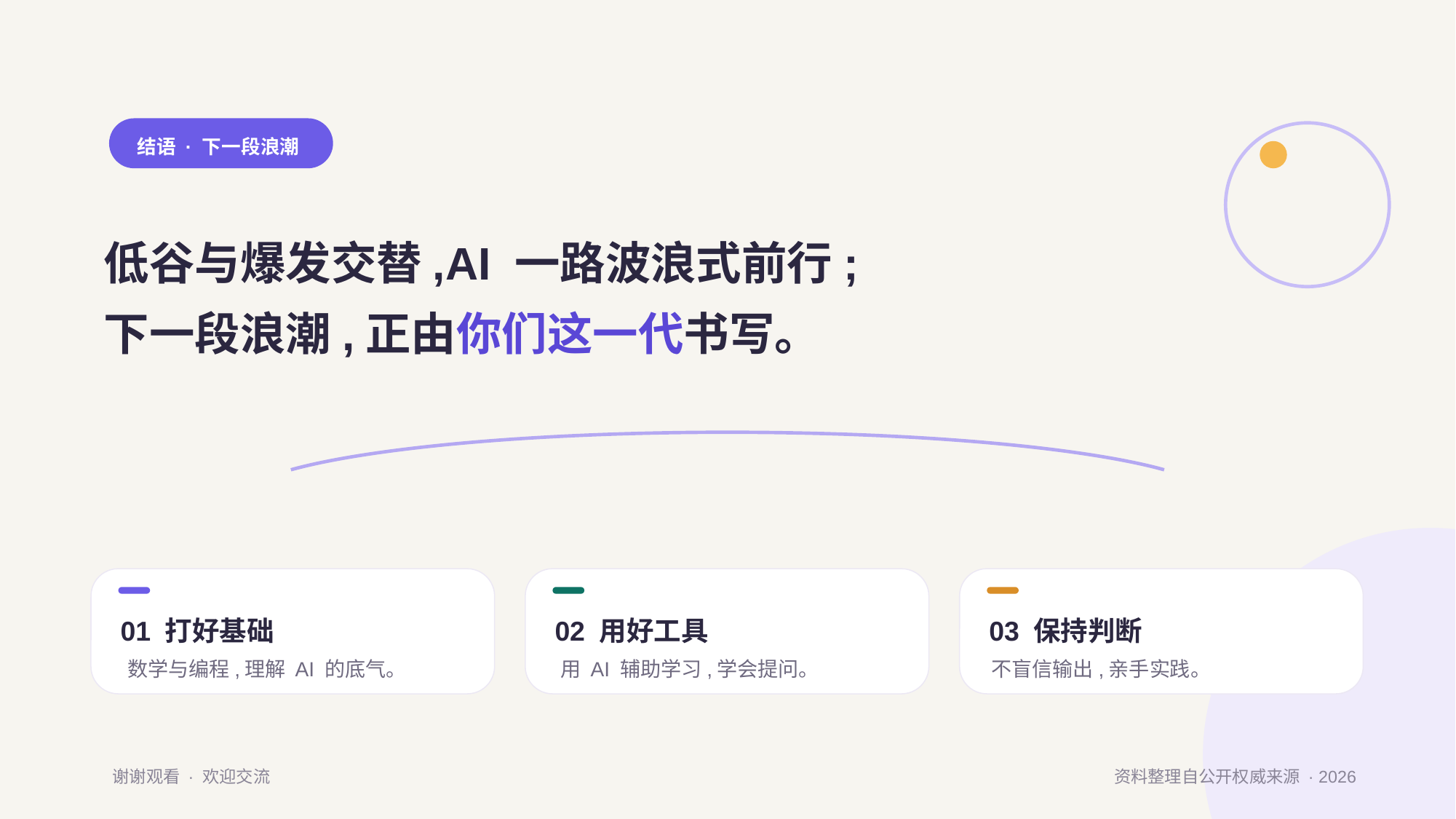

结语 · 下一段浪潮

低谷与爆发交替,AI 一路波浪式前行;
下一段浪潮,正由你们这一代书写。

01 打好基础
数学与编程,理解 AI 的底气。

02 用好工具
用 AI 辅助学习,学会提问。

03 保持判断
不盲信输出,亲手实践。
谢谢观看 · 欢迎交流
资料整理自公开权威来源 · 2026